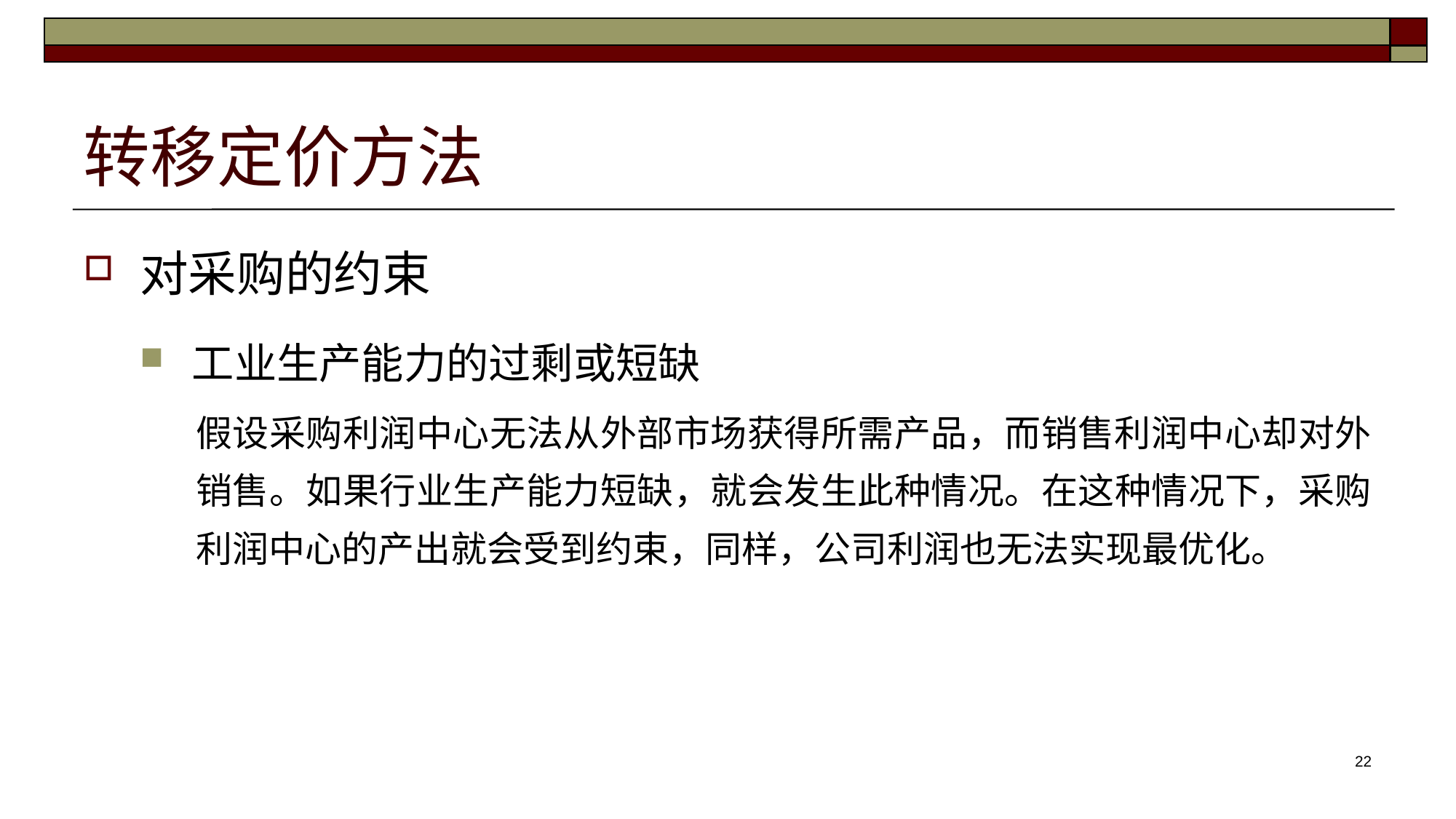

# 转移定价方法
对采购的约束
工业生产能力的过剩或短缺
假设采购利润中心无法从外部市场获得所需产品，而销售利润中心却对外销售。如果行业生产能力短缺，就会发生此种情况。在这种情况下，采购利润中心的产出就会受到约束，同样，公司利润也无法实现最优化。
22